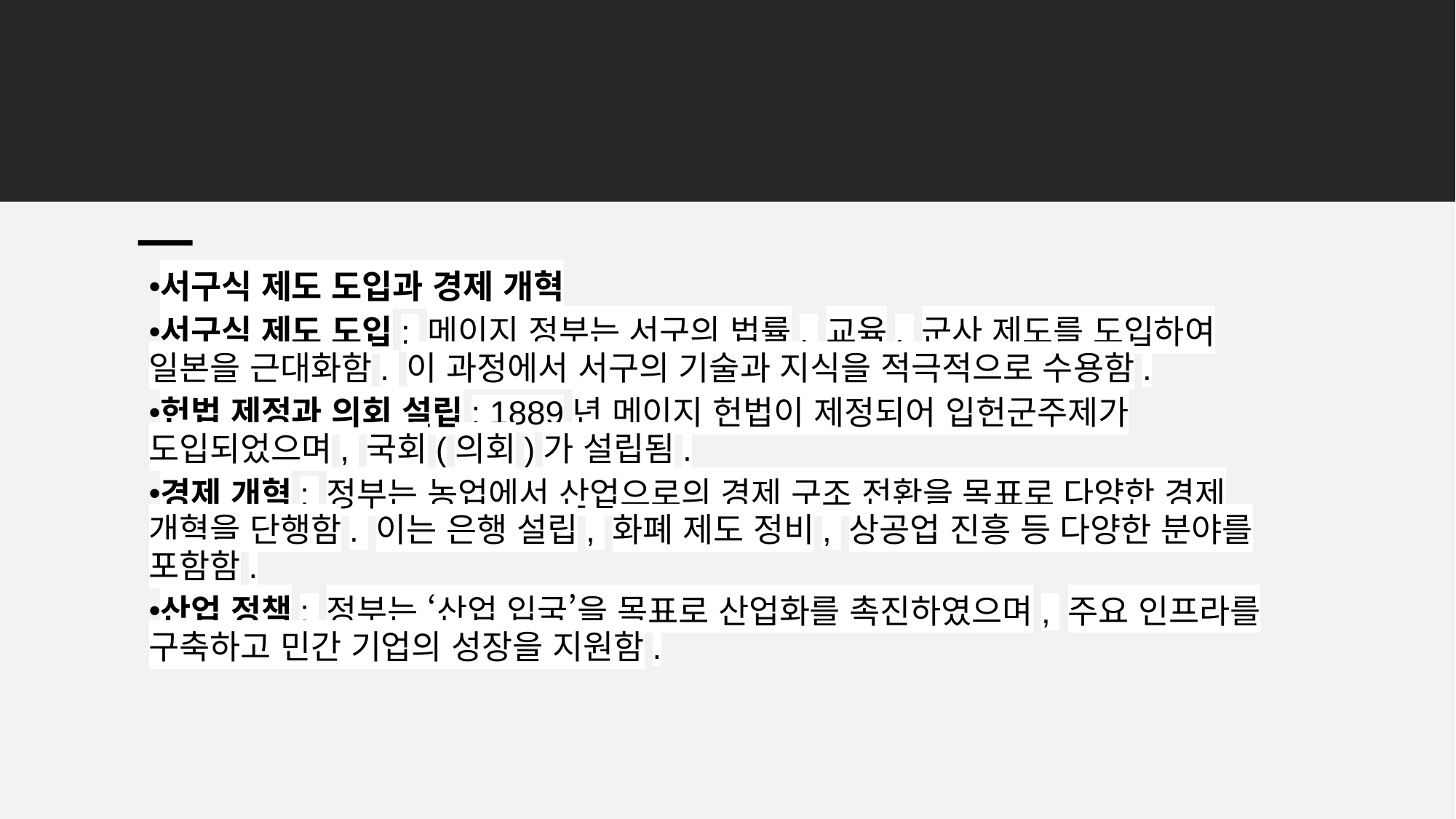

서구식 제도 도입과 경제 개혁
서구식 제도 도입: 메이지 정부는 서구의 법률, 교육, 군사 제도를 도입하여 일본을 근대화함. 이 과정에서 서구의 기술과 지식을 적극적으로 수용함.
헌법 제정과 의회 설립: 1889년 메이지 헌법이 제정되어 입헌군주제가 도입되었으며, 국회(의회)가 설립됨.
경제 개혁: 정부는 농업에서 산업으로의 경제 구조 전환을 목표로 다양한 경제 개혁을 단행함. 이는 은행 설립, 화폐 제도 정비, 상공업 진흥 등 다양한 분야를 포함함.
산업 정책: 정부는 ‘산업 입국’을 목표로 산업화를 촉진하였으며, 주요 인프라를 구축하고 민간 기업의 성장을 지원함.